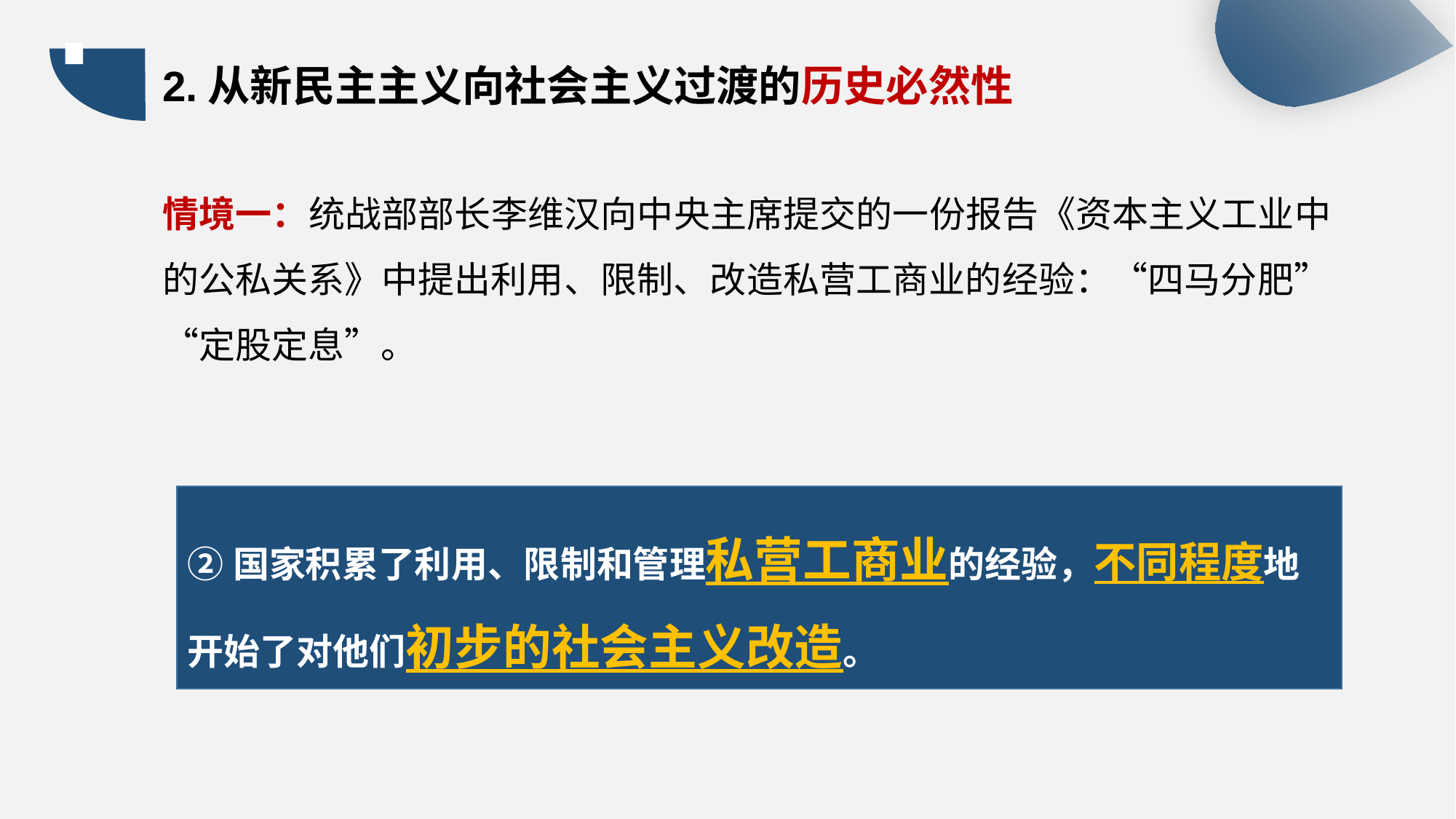

2.从新民主主义向社会主义过渡的历史必然性
情境一：统战部部长李维汉向中央主席提交的一份报告《资本主义工业中的公私关系》中提出利用、限制、改造私营工商业的经验：“四马分肥”“定股定息”。
②国家积累了利用、限制和管理私营工商业的经验，不同程度地开始了对他们初步的社会主义改造。